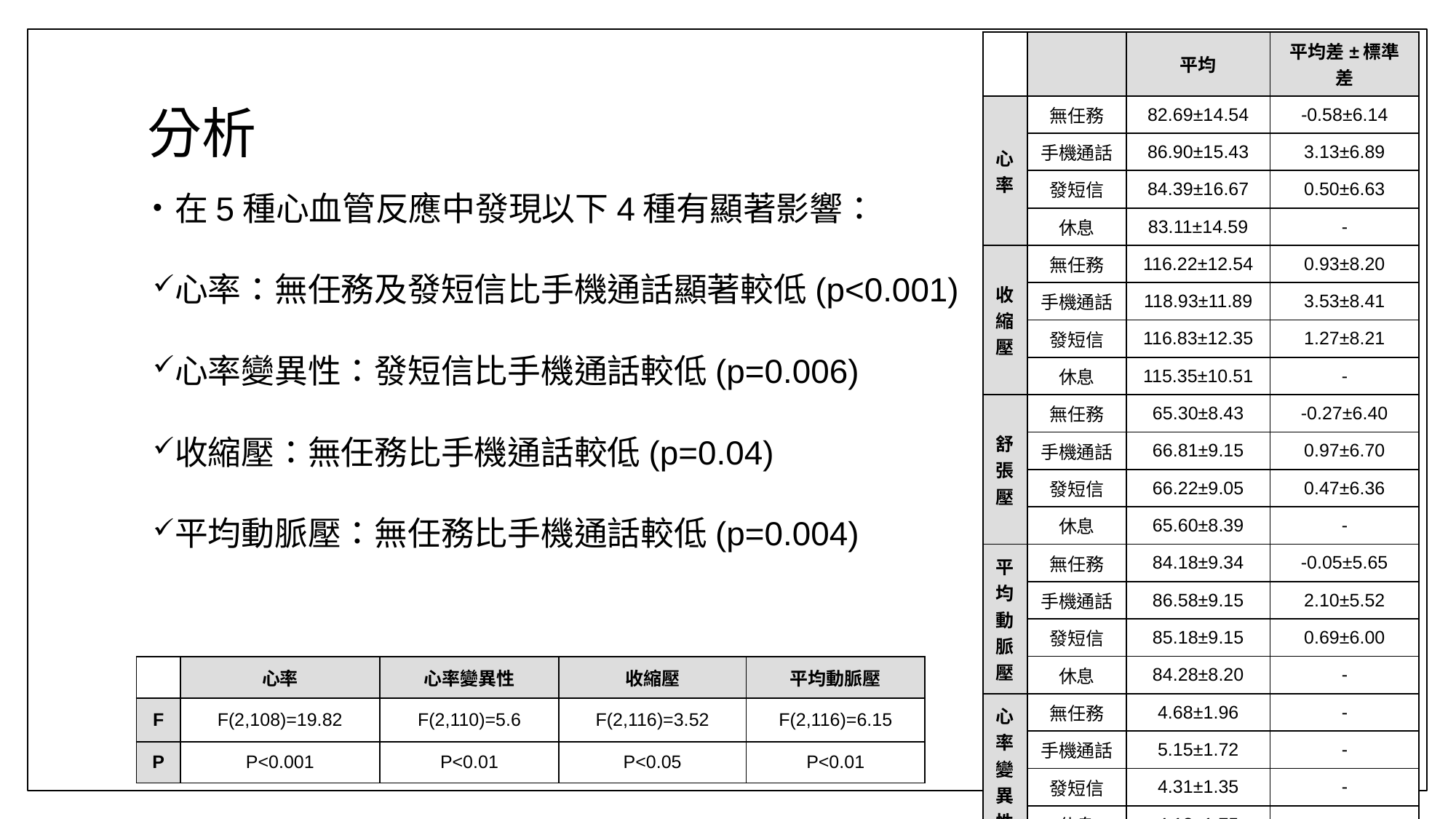

|  |  | 平均 | 平均差±標準差 |
| --- | --- | --- | --- |
| 心 率 | 無任務 | 82.69±14.54 | -0.58±6.14 |
|  | 手機通話 | 86.90±15.43 | 3.13±6.89 |
|  | 發短信 | 84.39±16.67 | 0.50±6.63 |
|  | 休息 | 83.11±14.59 | - |
| 收 縮 壓 | 無任務 | 116.22±12.54 | 0.93±8.20 |
|  | 手機通話 | 118.93±11.89 | 3.53±8.41 |
|  | 發短信 | 116.83±12.35 | 1.27±8.21 |
|  | 休息 | 115.35±10.51 | - |
| 舒 張 壓 | 無任務 | 65.30±8.43 | -0.27±6.40 |
|  | 手機通話 | 66.81±9.15 | 0.97±6.70 |
|  | 發短信 | 66.22±9.05 | 0.47±6.36 |
|  | 休息 | 65.60±8.39 | - |
| 平 均 動 脈 壓 | 無任務 | 84.18±9.34 | -0.05±5.65 |
|  | 手機通話 | 86.58±9.15 | 2.10±5.52 |
|  | 發短信 | 85.18±9.15 | 0.69±6.00 |
|  | 休息 | 84.28±8.20 | - |
| 心 率 變 異 性 | 無任務 | 4.68±1.96 | - |
|  | 手機通話 | 5.15±1.72 | - |
|  | 發短信 | 4.31±1.35 | - |
|  | 休息 | 4.18±1.75 | - |
# 分析
在5種心血管反應中發現以下4種有顯著影響：
心率：無任務及發短信比手機通話顯著較低(p<0.001)
心率變異性：發短信比手機通話較低(p=0.006)
收縮壓：無任務比手機通話較低(p=0.04)
平均動脈壓：無任務比手機通話較低(p=0.004)

|  | 心率 | 心率變異性 | 收縮壓 | 平均動脈壓 |
| --- | --- | --- | --- | --- |
| F | F(2,108)=19.82 | F(2,110)=5.6 | F(2,116)=3.52 | F(2,116)=6.15 |
| P | P<0.001 | P<0.01 | P<0.05 | P<0.01 |